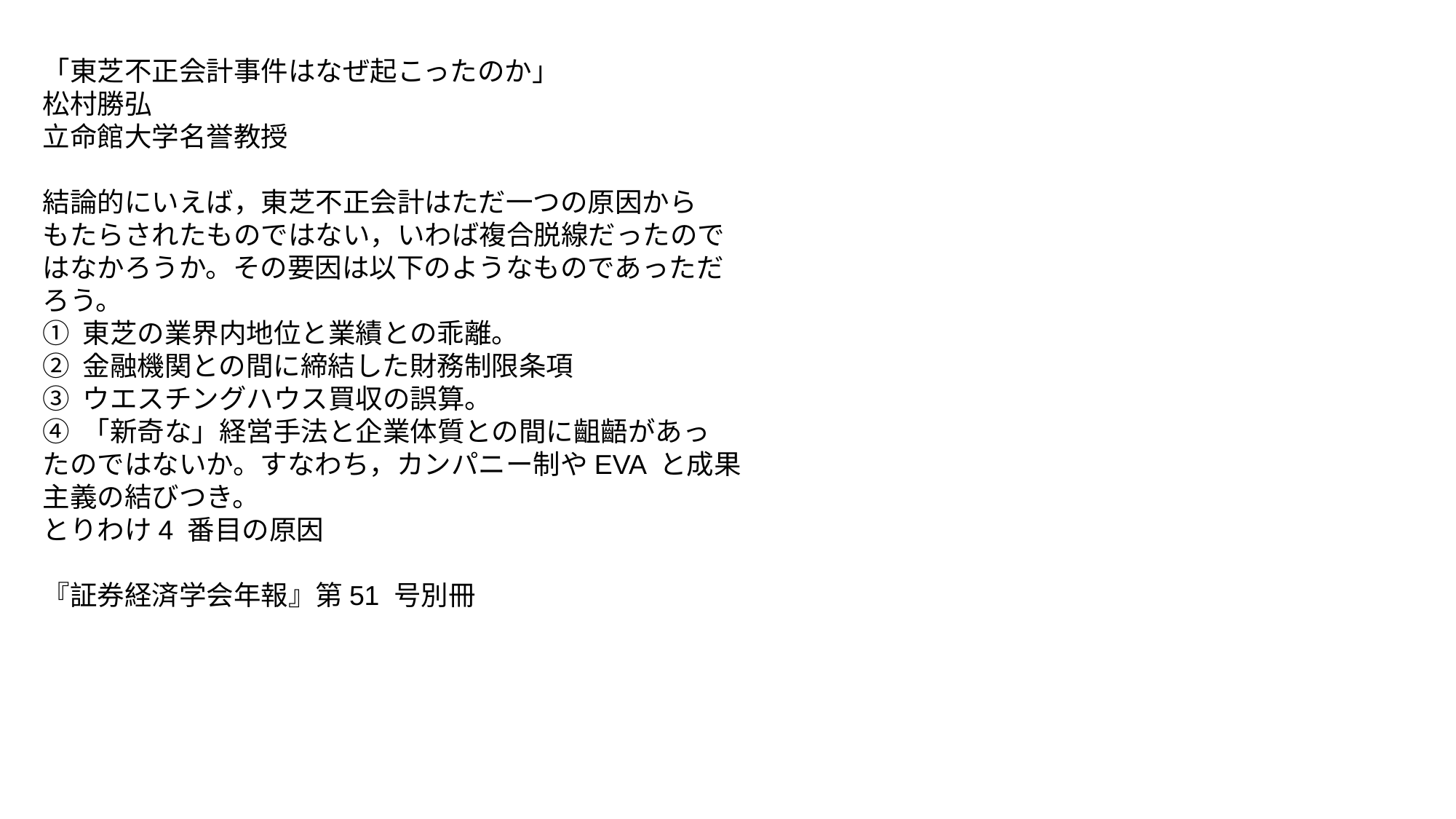

「東芝不正会計事件はなぜ起こったのか」
松村勝弘
立命館大学名誉教授

結論的にいえば，東芝不正会計はただ一つの原因から
もたらされたものではない，いわば複合脱線だったので
はなかろうか。その要因は以下のようなものであっただ
ろう。
① 東芝の業界内地位と業績との乖離。
② 金融機関との間に締結した財務制限条項
③ ウエスチングハウス買収の誤算。
④ 「新奇な」経営手法と企業体質との間に齟齬があっ
たのではないか。すなわち，カンパニー制やEVA と成果
主義の結びつき。
とりわけ4 番目の原因

『証券経済学会年報』第51 号別冊